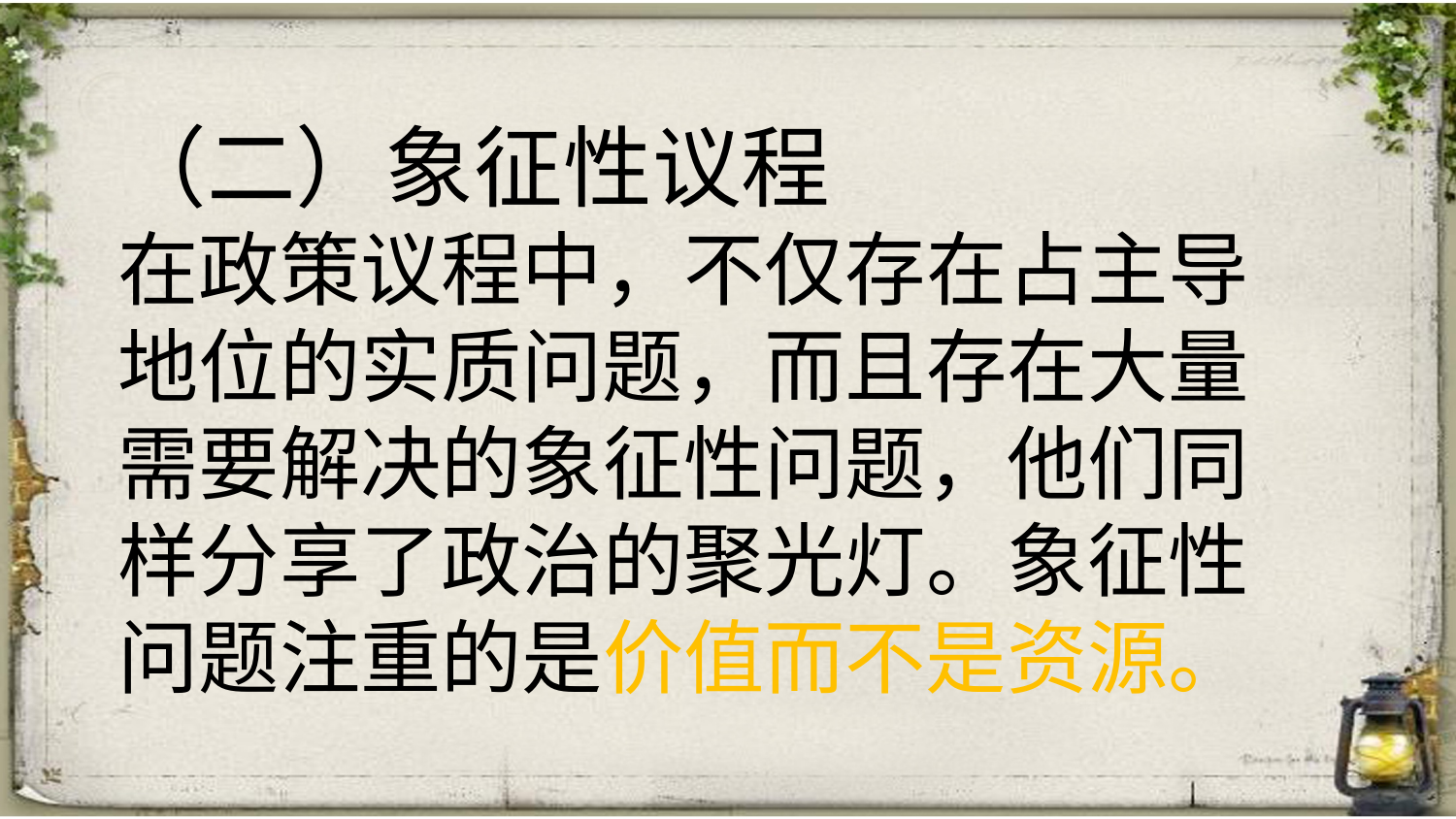

（二）象征性议程
在政策议程中，不仅存在占主导地位的实质问题，而且存在大量需要解决的象征性问题，他们同样分享了政治的聚光灯。象征性问题注重的是价值而不是资源。